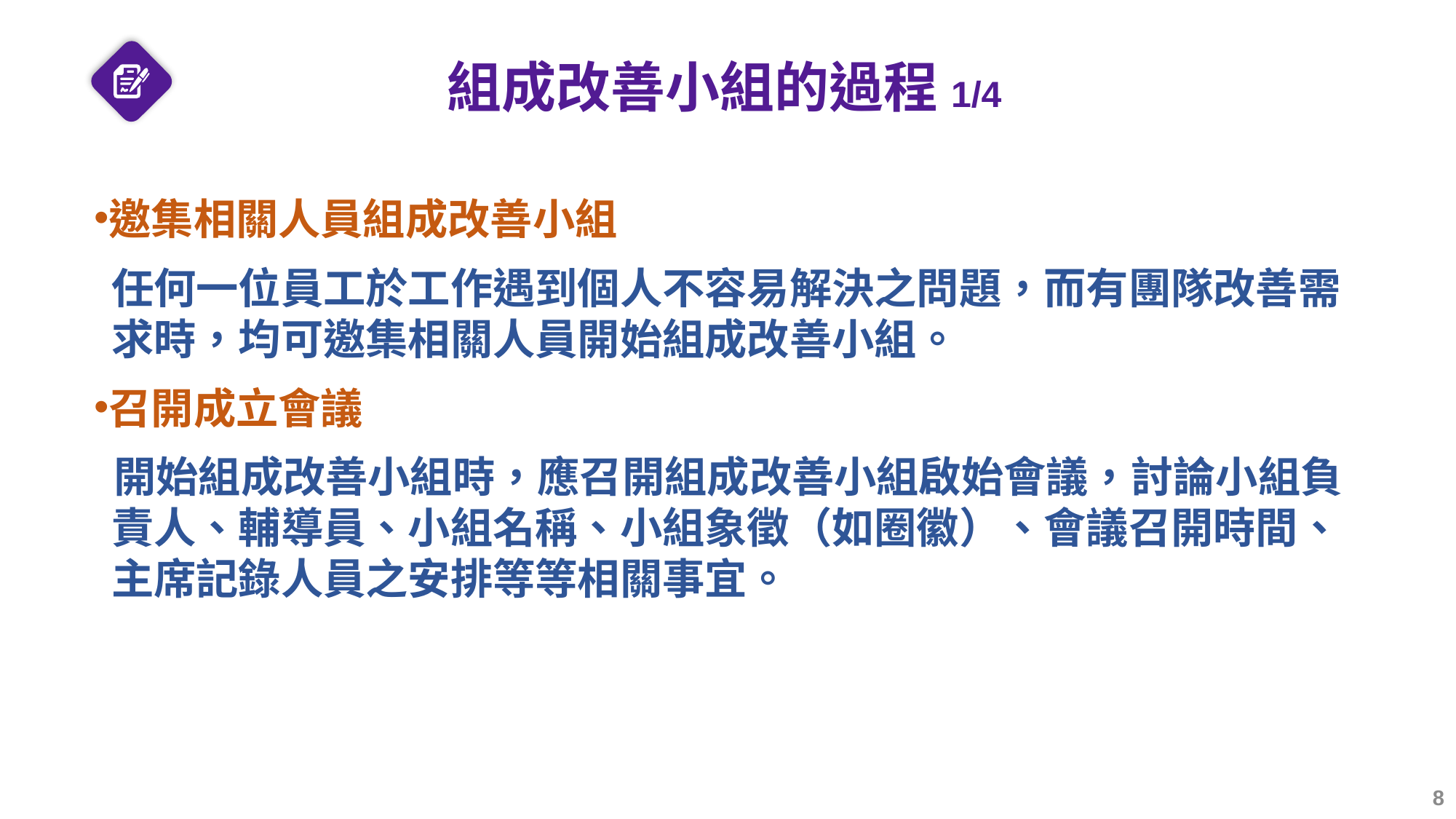

# 組成改善小組的過程1/4
邀集相關人員組成改善小組
任何一位員工於工作遇到個人不容易解決之問題，而有團隊改善需求時，均可邀集相關人員開始組成改善小組。
召開成立會議
開始組成改善小組時，應召開組成改善小組啟始會議，討論小組負責人、輔導員、小組名稱、小組象徵（如圈徽）、會議召開時間、主席記錄人員之安排等等相關事宜。
8